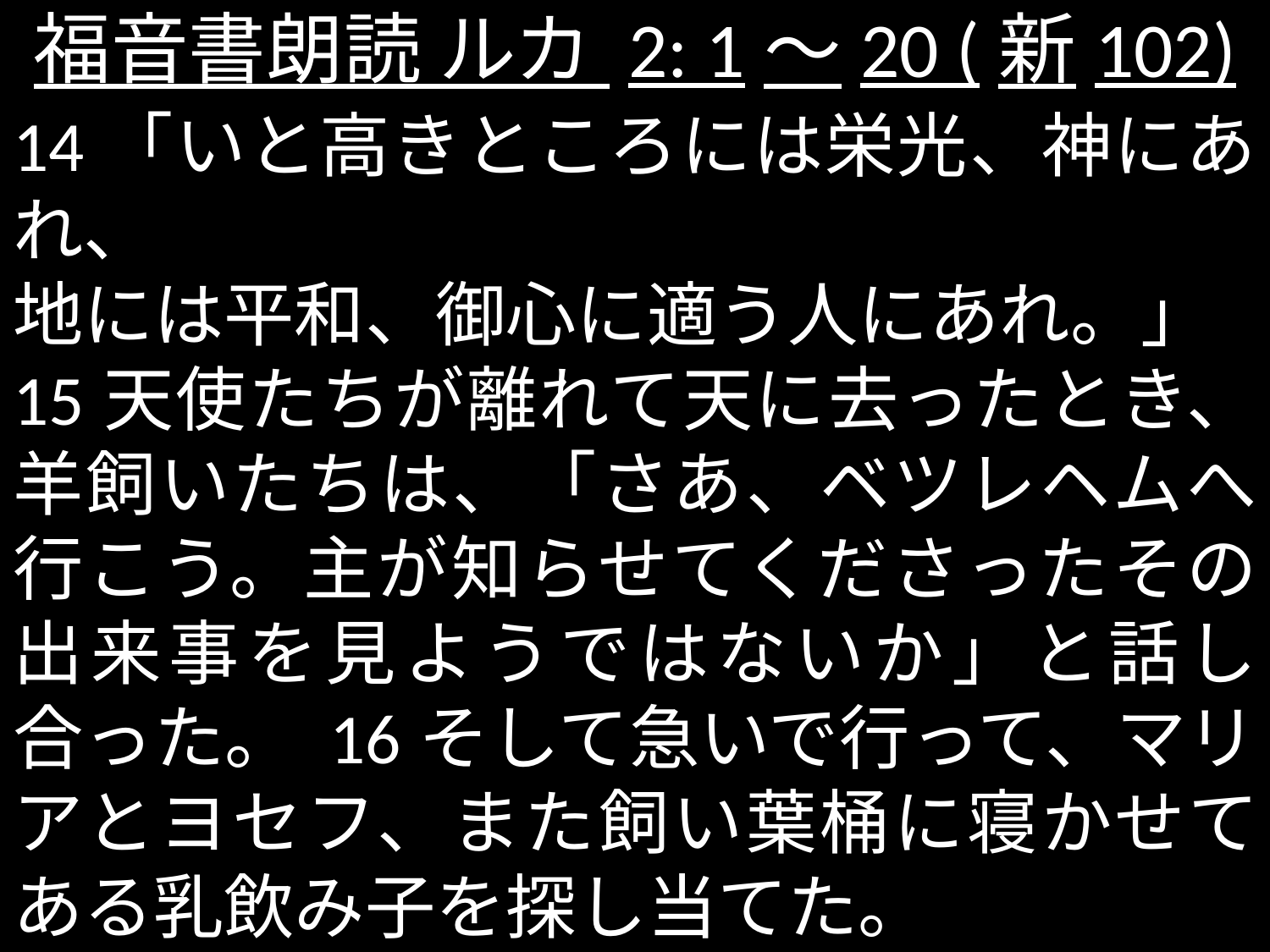

# 福音書朗読 ルカ 2: 1～20 (新102)
14「いと高きところには栄光、神にあれ、
地には平和、御心に適う人にあれ。」
15天使たちが離れて天に去ったとき、羊飼いたちは、「さあ、ベツレヘムへ行こう。主が知らせてくださったその出来事を見ようではないか」と話し合った。 16そして急いで行って、マリアとヨセフ、また飼い葉桶に寝かせてある乳飲み子を探し当てた。